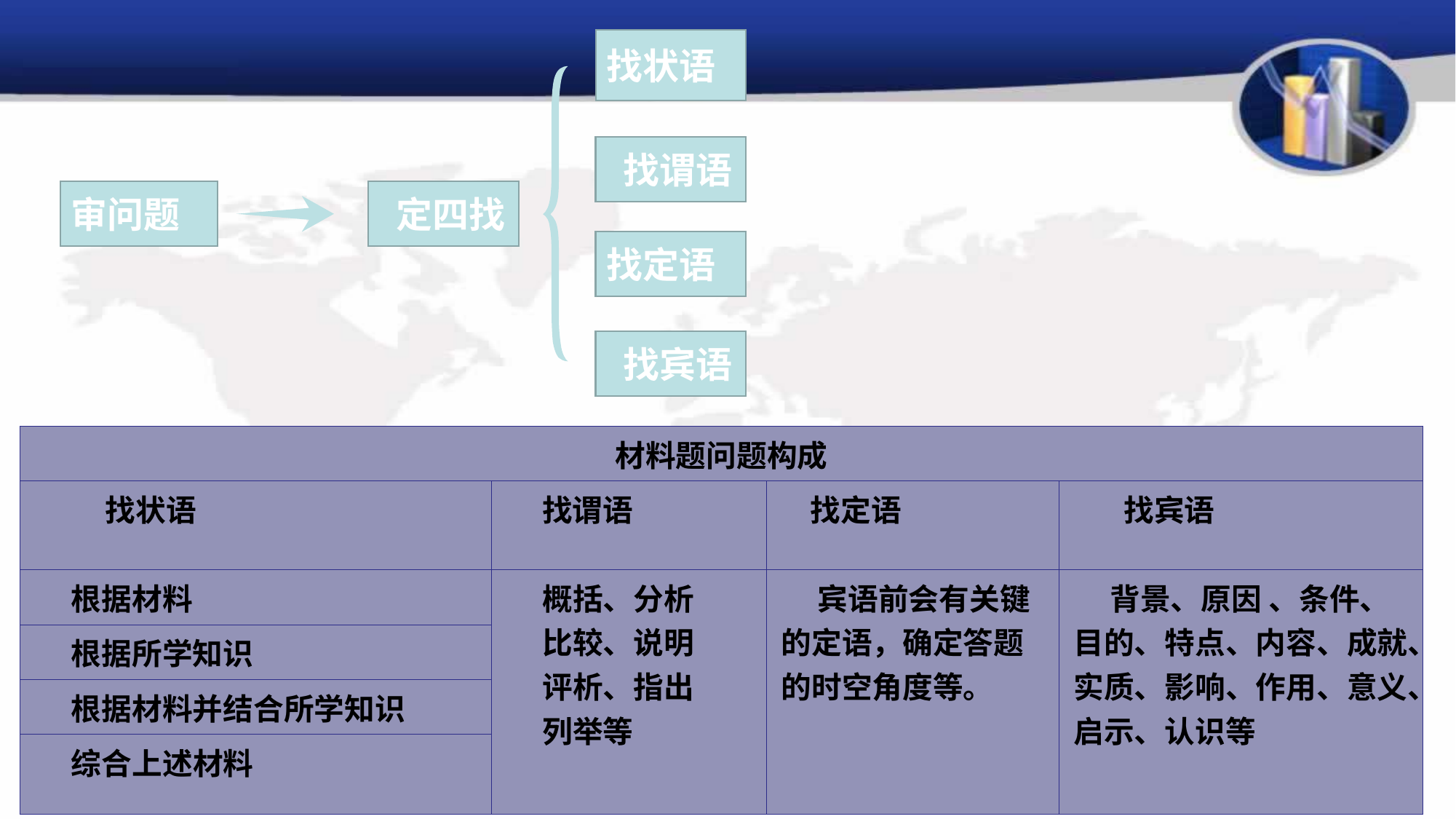

找状语

 找谓语
审问题
 定四找

找定语

 找宾语
| 材料题问题构成 |  |  |  |
| --- | --- | --- | --- |
| 找状语 | 找谓语 | 找定语 | 找宾语 |
| 根据材料 | 概括、分析 比较、说明 评析、指出 列举等 | 宾语前会有关键的定语，确定答题的时空角度等。 | 背景、原因 、条件、目的、特点、内容、成就、实质、影响、作用、意义、启示、认识等 |
| 根据所学知识 |  |  |  |
| 根据材料并结合所学知识 |  |  |  |
| 综合上述材料 |  |  |  |